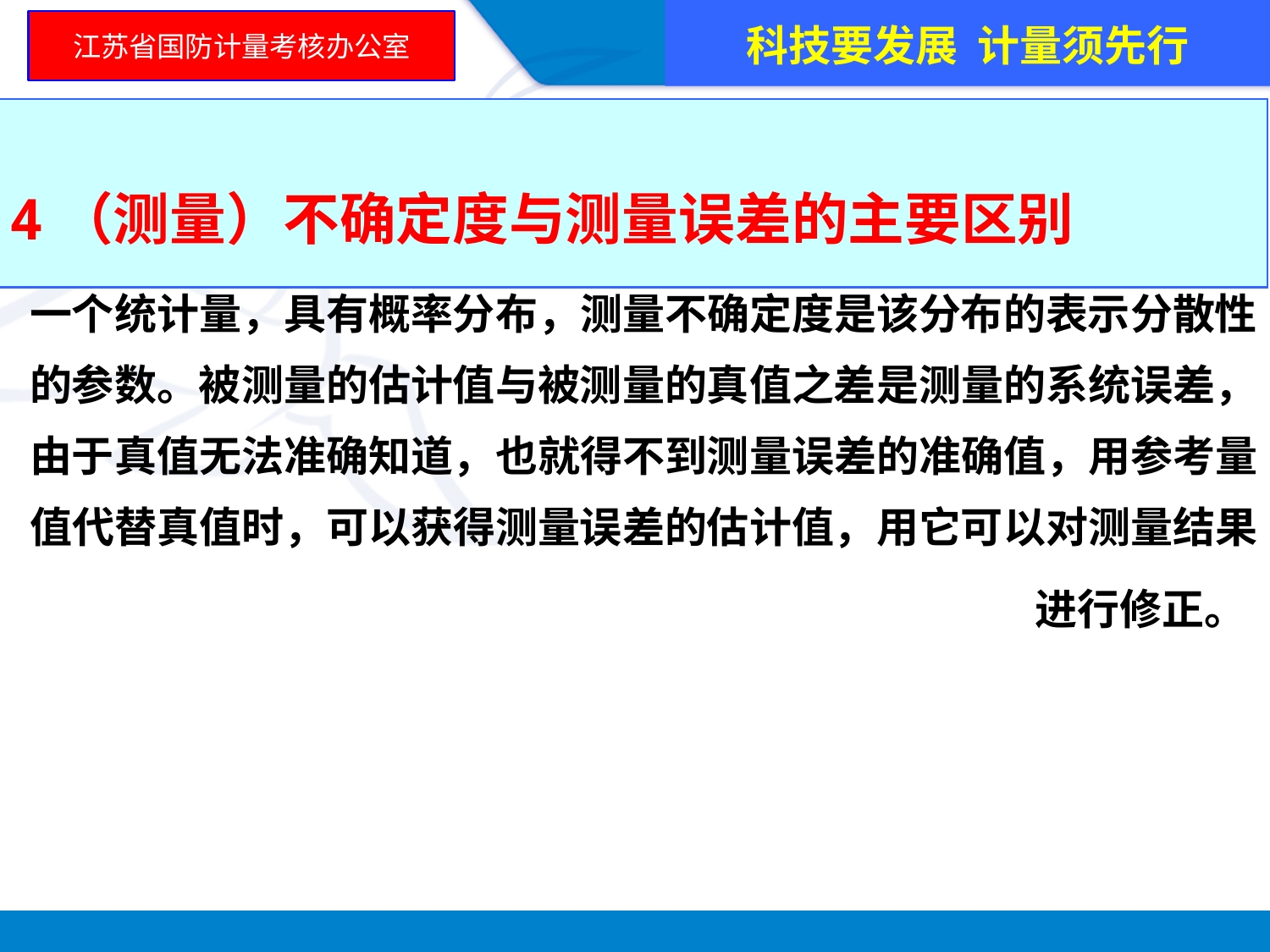

科技要发展  计量须先行
江苏省国防计量考核办公室
4（测量）不确定度与测量误差的主要区别

由于测量的不完善，通过测量不可能得到真值（即被测量的定义值），由测量获得的值仅仅是被测量的估计值，被测量的估计值是一个统计量，具有概率分布，测量不确定度是该分布的表示分散性的参数。被测量的估计值与被测量的真值之差是测量的系统误差，由于真值无法准确知道，也就得不到测量误差的准确值，用参考量值代替真值时，可以获得测量误差的估计值，用它可以对测量结果进行修正。